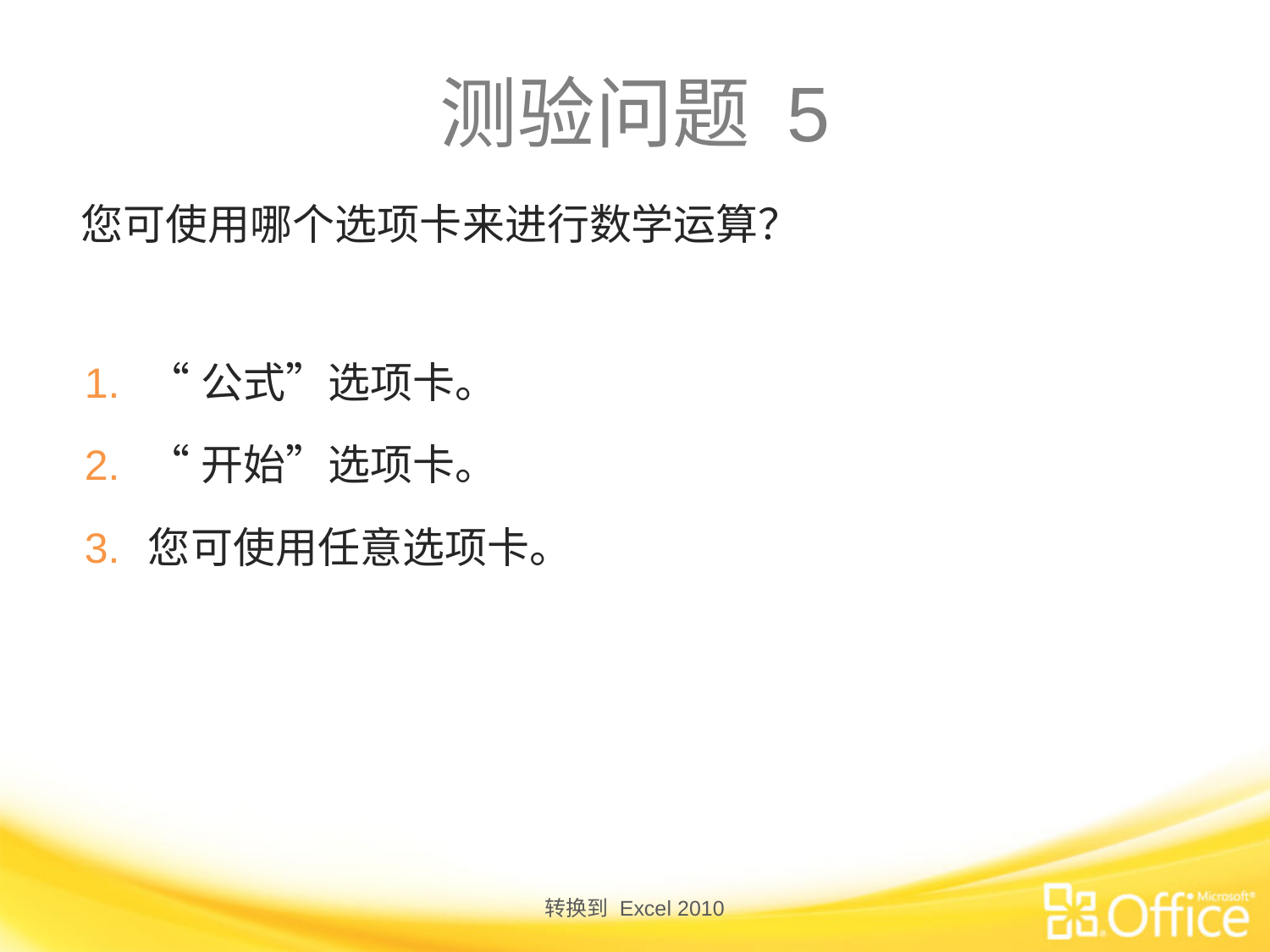

# 测验问题 5
您可使用哪个选项卡来进行数学运算？
“公式”选项卡。
“开始”选项卡。
您可使用任意选项卡。
转换到 Excel 2010